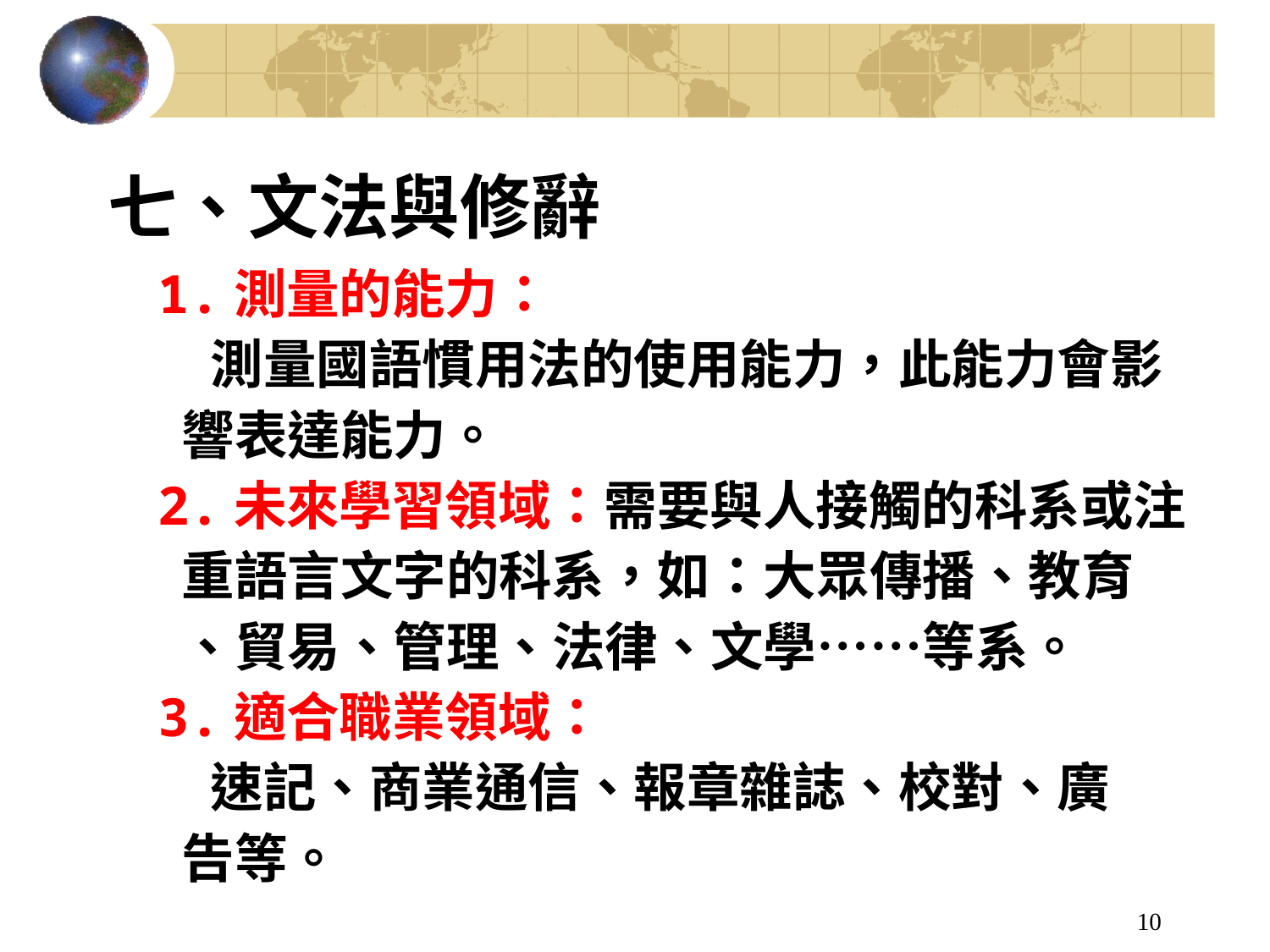

七、文法與修辭
# 1.測量的能力： 　測量國語慣用法的使用能力，此能力會影 響表達能力。 2.未來學習領域：需要與人接觸的科系或注 重語言文字的科系，如：大眾傳播、教育 、貿易、管理、法律、文學……等系。 3.適合職業領域： 　速記、商業通信、報章雜誌、校對、廣 告等。
10